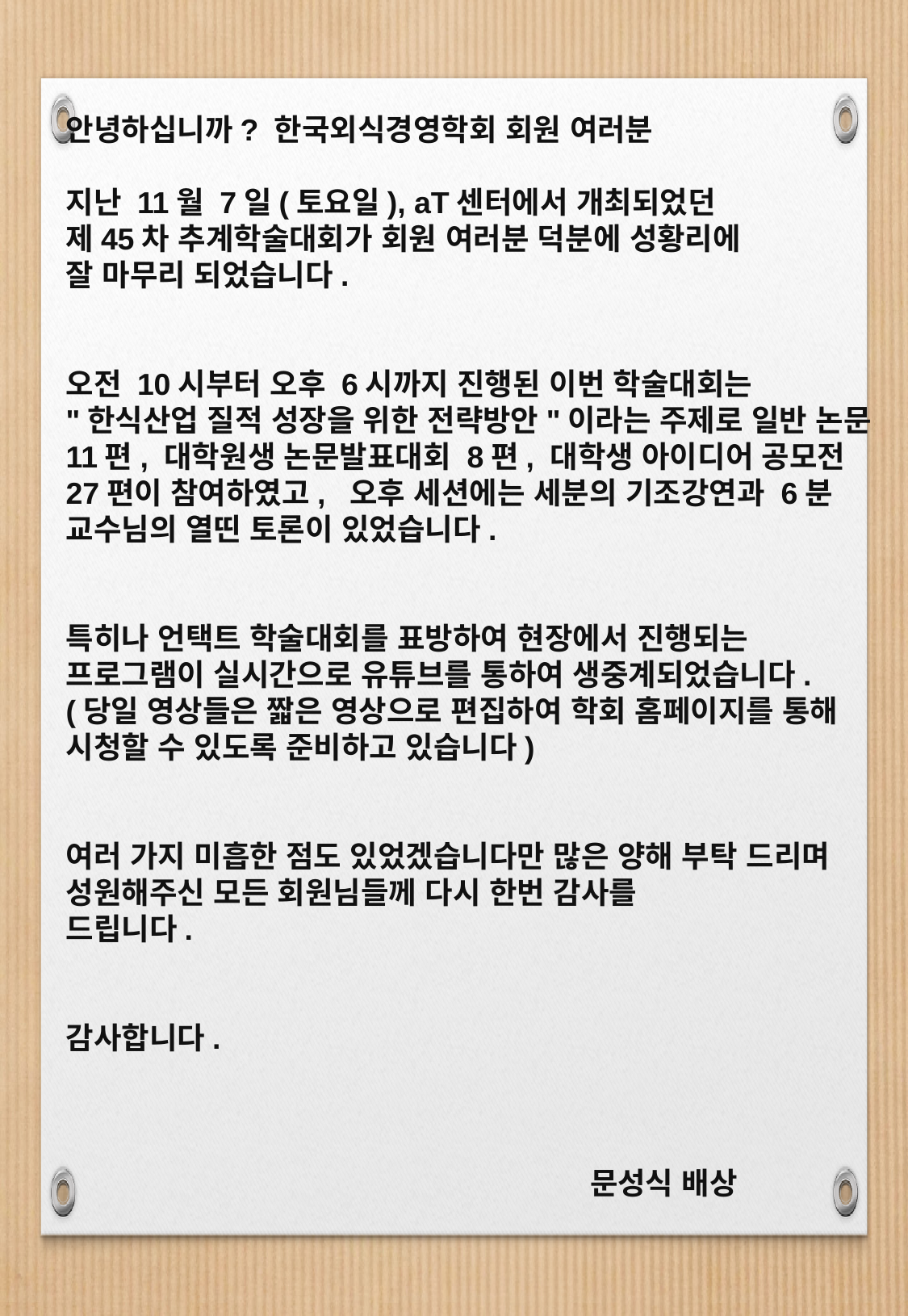

안녕하십니까? 한국외식경영학회 회원 여러분
지난 11월 7일(토요일), aT센터에서 개최되었던
제45차 추계학술대회가 회원 여러분 덕분에 성황리에
잘 마무리 되었습니다.

오전 10시부터 오후 6시까지 진행된 이번 학술대회는
"한식산업 질적 성장을 위한 전략방안"이라는 주제로 일반 논문 11편, 대학원생 논문발표대회 8편, 대학생 아이디어 공모전  27편이 참여하였고,  오후 세션에는 세분의 기조강연과 6분 교수님의 열띤 토론이 있었습니다.

특히나 언택트 학술대회를 표방하여 현장에서 진행되는 프로그램이 실시간으로 유튜브를 통하여 생중계되었습니다.
(당일 영상들은 짧은 영상으로 편집하여 학회 홈페이지를 통해 시청할 수 있도록 준비하고 있습니다)

여러 가지 미흡한 점도 있었겠습니다만 많은 양해 부탁 드리며 성원해주신 모든 회원님들께 다시 한번 감사를
드립니다.

감사합니다.

                                                             문성식 배상